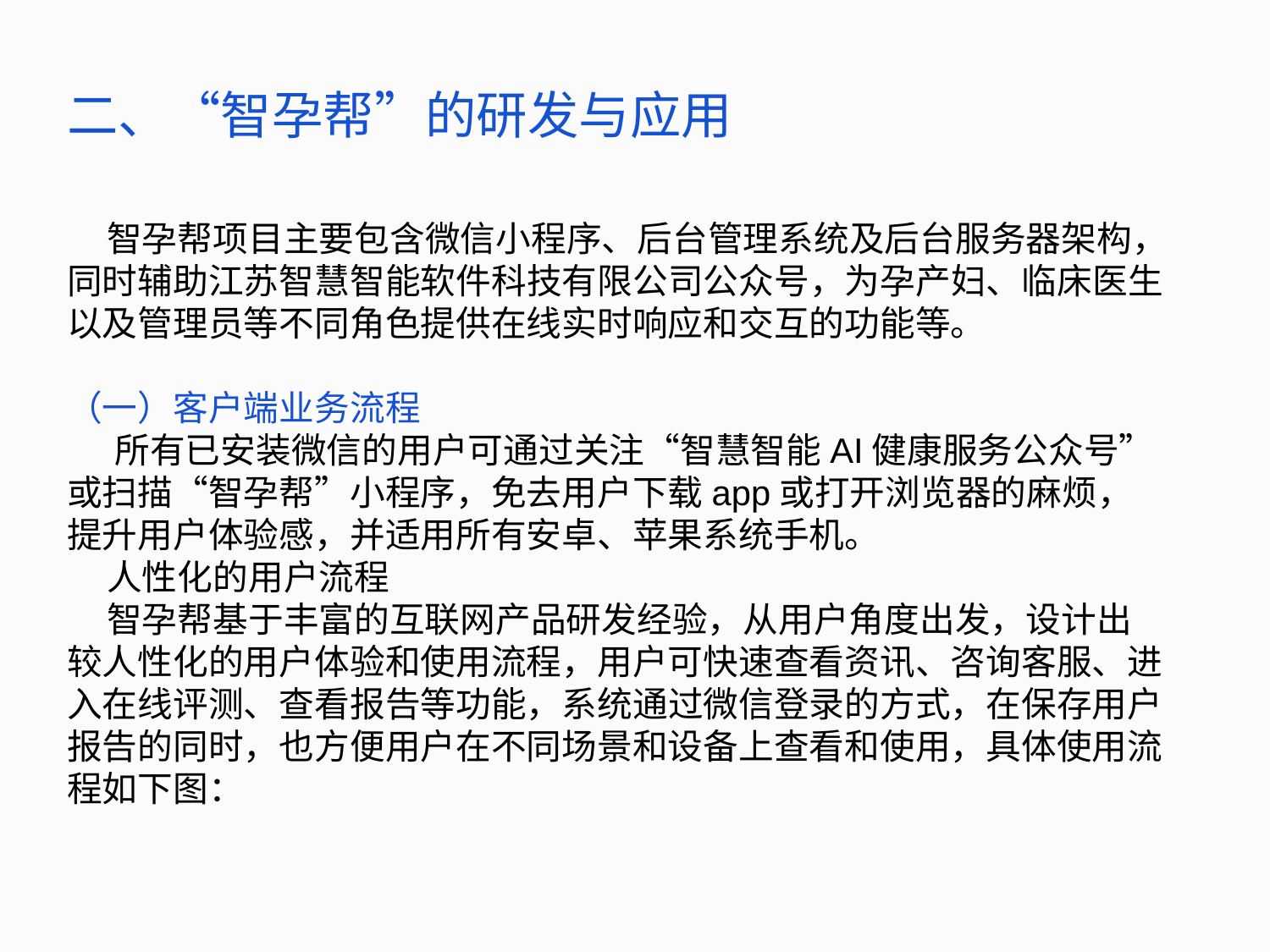

二、“智孕帮”的研发与应用
    智孕帮项目主要包含微信小程序、后台管理系统及后台服务器架构，同时辅助江苏智慧智能软件科技有限公司公众号，为孕产妇、临床医生以及管理员等不同角色提供在线实时响应和交互的功能等。

（一）客户端业务流程
     所有已安装微信的用户可通过关注“智慧智能AI健康服务公众号”或扫描“智孕帮”小程序，免去用户下载app或打开浏览器的麻烦，提升用户体验感，并适用所有安卓、苹果系统手机。
    人性化的用户流程
    智孕帮基于丰富的互联网产品研发经验，从用户角度出发，设计出较人性化的用户体验和使用流程，用户可快速查看资讯、咨询客服、进入在线评测、查看报告等功能，系统通过微信登录的方式，在保存用户报告的同时，也方便用户在不同场景和设备上查看和使用，具体使用流程如下图：